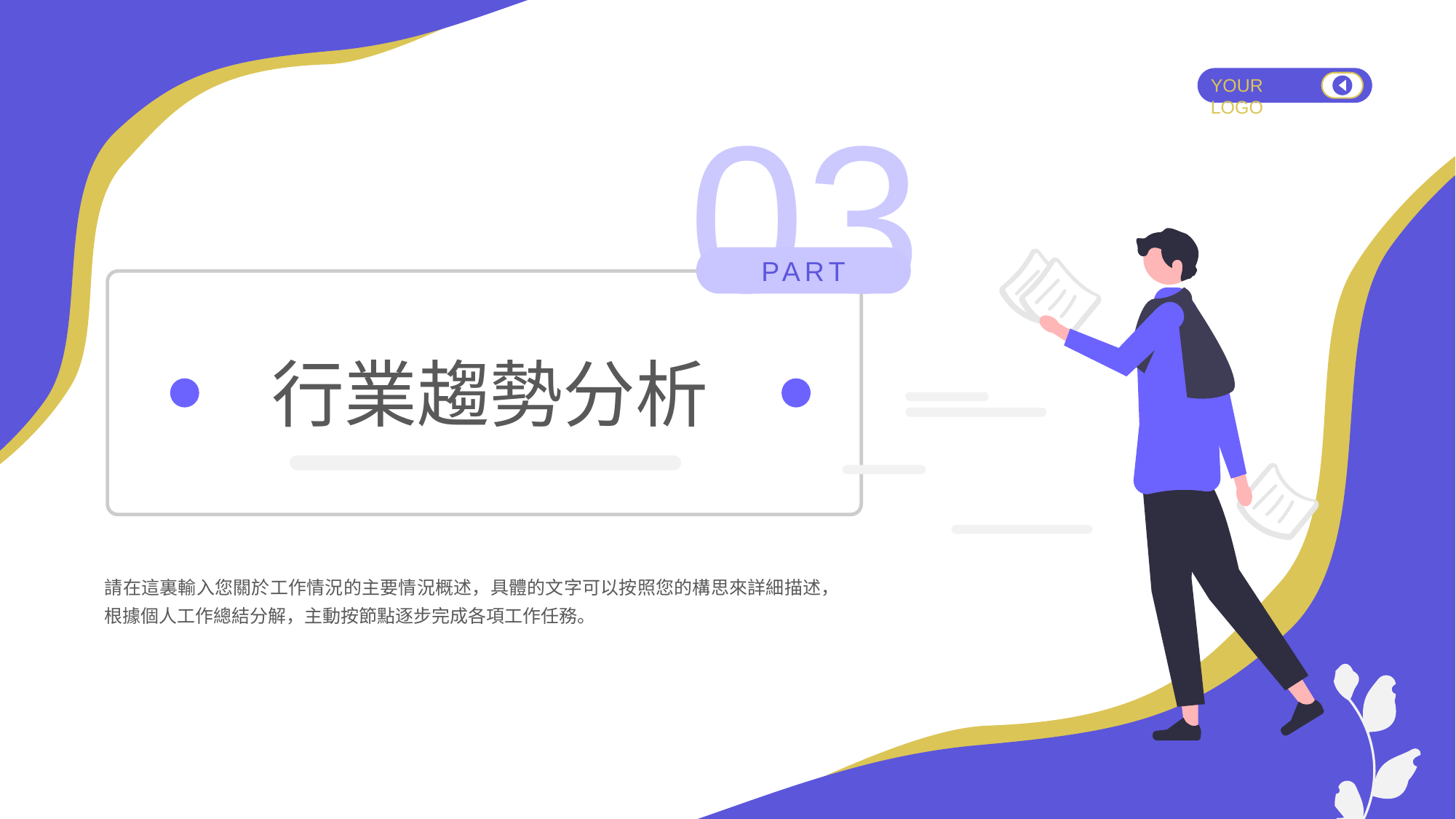

YOUR LOGO

03

PART

行業趨勢分析

請在這裏輸入您關於工作情況的主要情況概述，具體的文字可以按照您的構思來詳細描述，根據個人工作總結分解，主動按節點逐步完成各項工作任務。